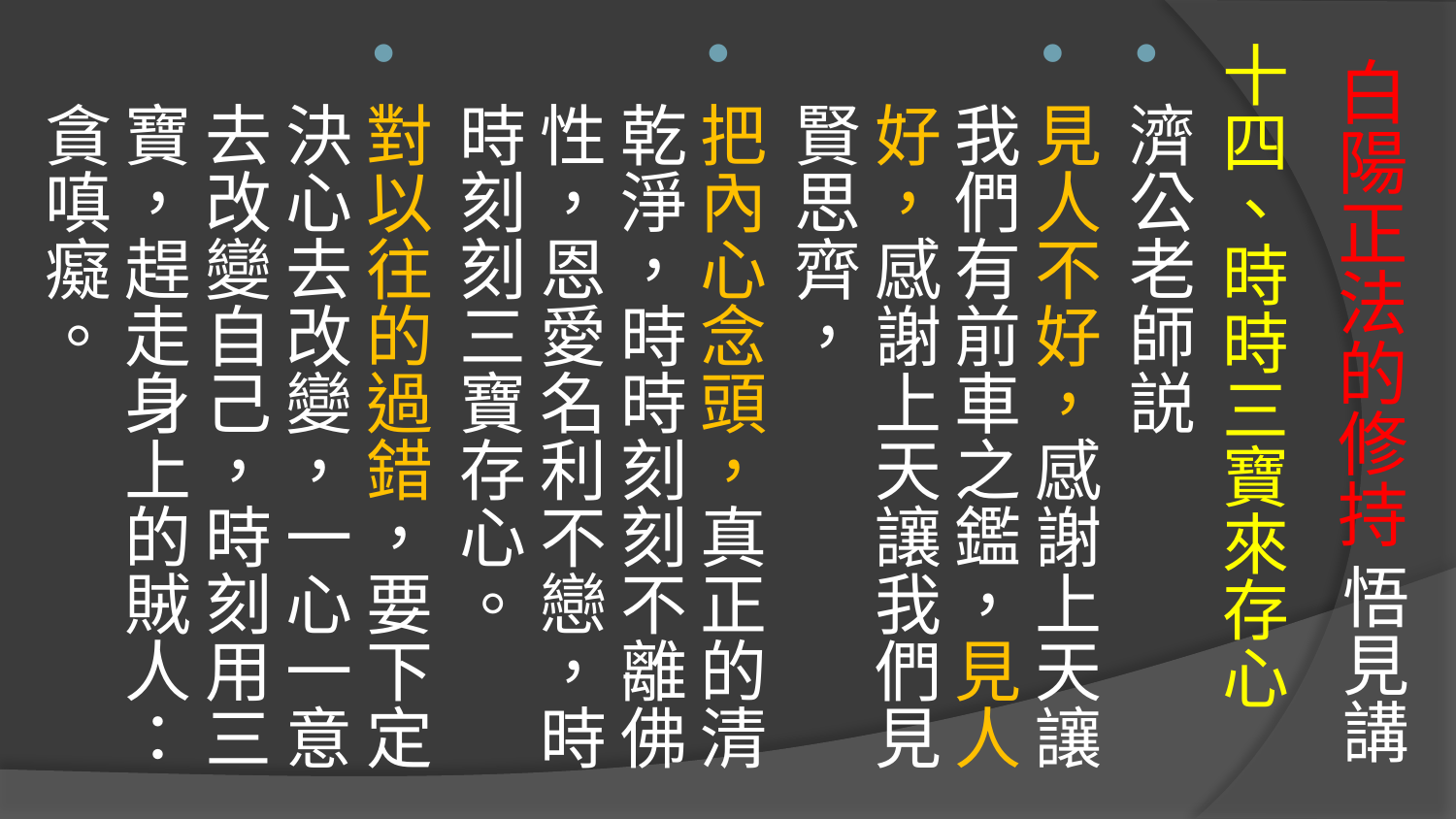

十四、時時三寶來存心
濟公老師説
見人不好，感謝上天讓我們有前車之鑑，見人好，感謝上天讓我們見賢思齊，
把內心念頭，真正的清乾淨，時時刻刻不離佛性，恩愛名利不戀，時時刻刻三寶存心。
對以往的過錯，要下定決心去改變，一心一意去改變自己，時刻用三寶，趕走身上的賊人：貪嗔癡。
# 白陽正法的修持 悟見講